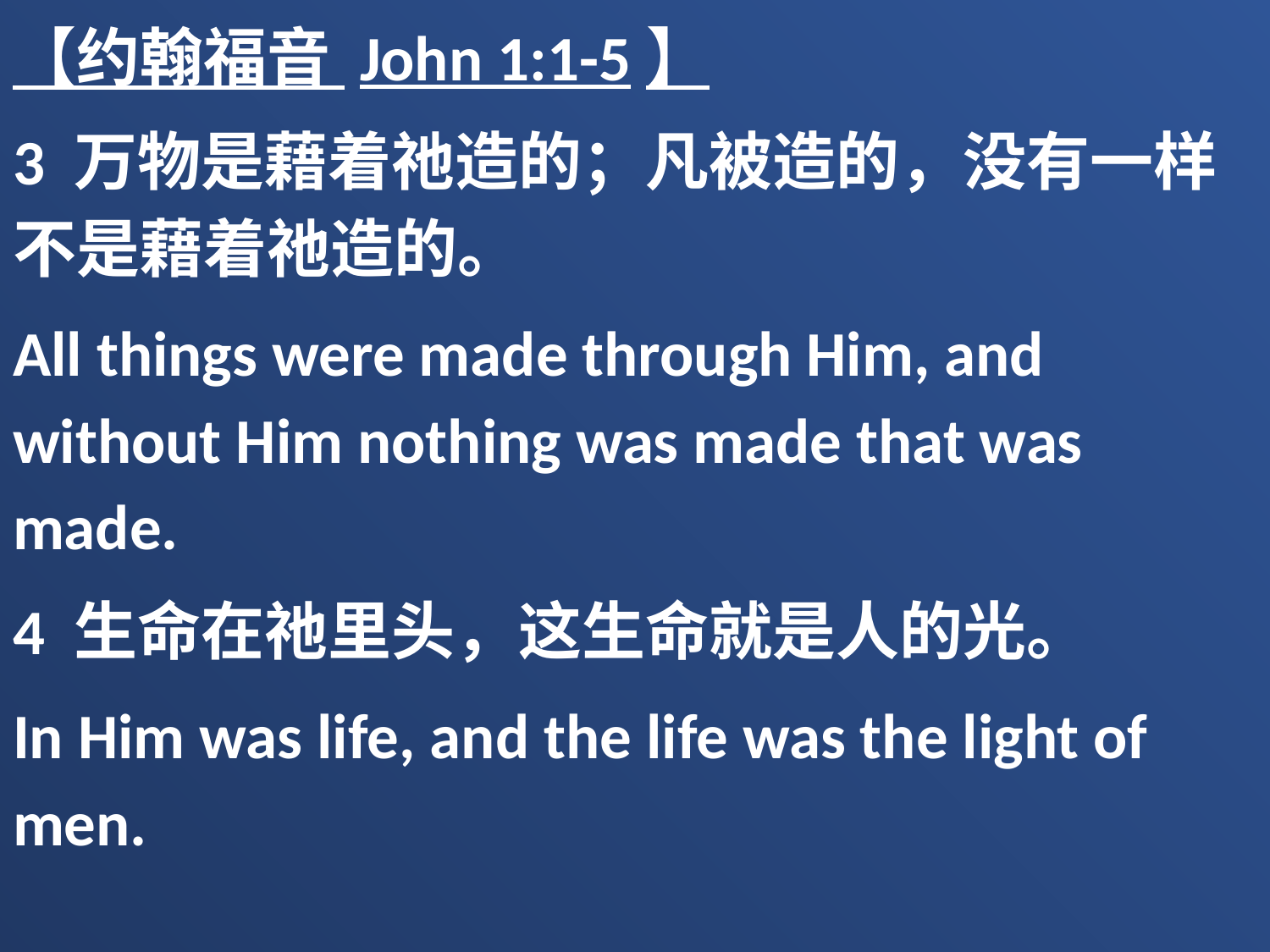

【约翰福音 John 1:1-5】
3 万物是藉着祂造的；凡被造的，没有一样不是藉着祂造的。
All things were made through Him, and without Him nothing was made that was made.
4 生命在祂里头，这生命就是人的光。
In Him was life, and the life was the light of men.